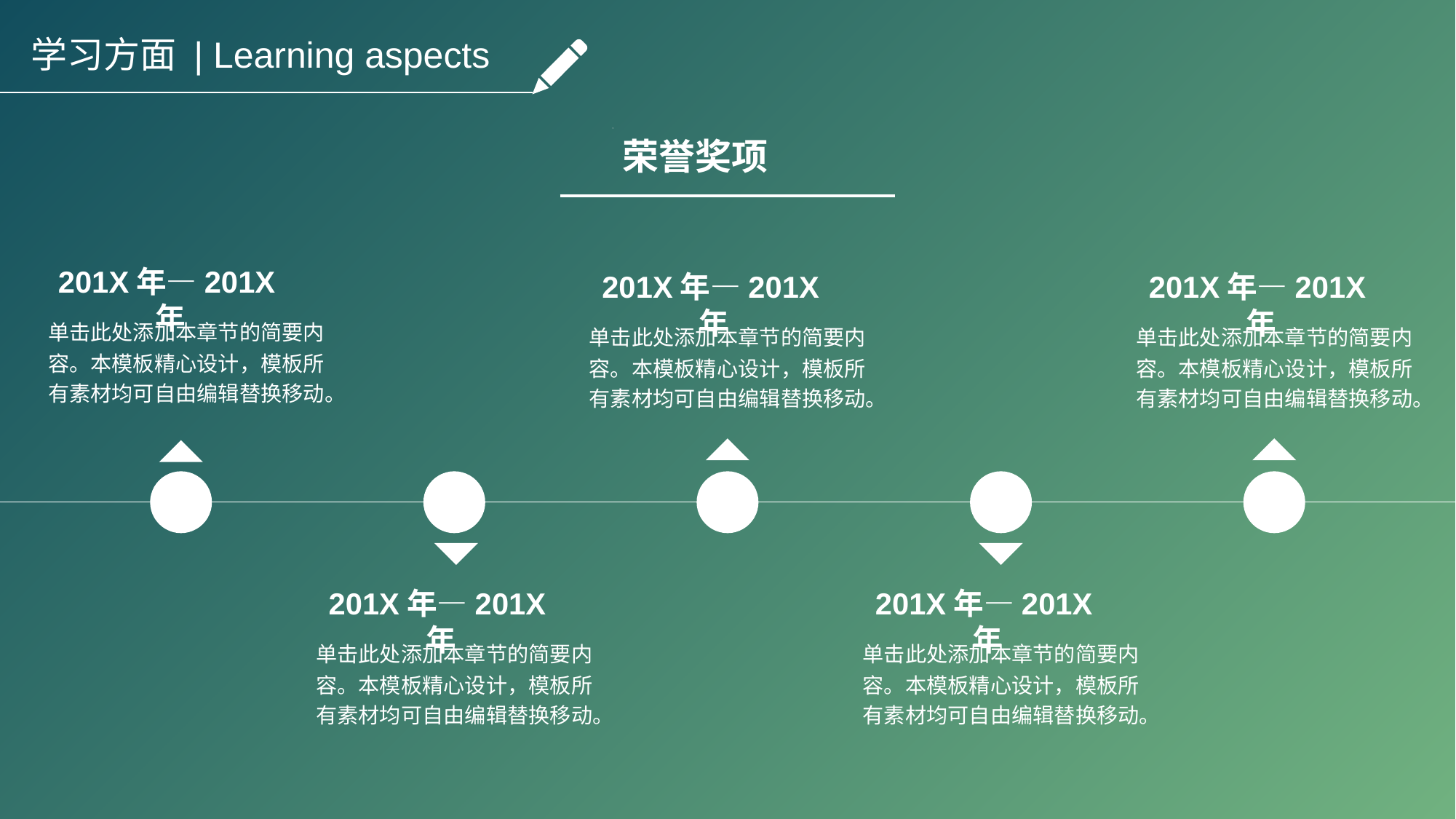

学习方面 | Learning aspects

荣誉奖项
201X年—201X年
201X年—201X年
201X年—201X年
单击此处添加本章节的简要内容。本模板精心设计，模板所有素材均可自由编辑替换移动。
单击此处添加本章节的简要内容。本模板精心设计，模板所有素材均可自由编辑替换移动。
单击此处添加本章节的简要内容。本模板精心设计，模板所有素材均可自由编辑替换移动。

201X年—201X年
201X年—201X年
单击此处添加本章节的简要内容。本模板精心设计，模板所有素材均可自由编辑替换移动。
单击此处添加本章节的简要内容。本模板精心设计，模板所有素材均可自由编辑替换移动。